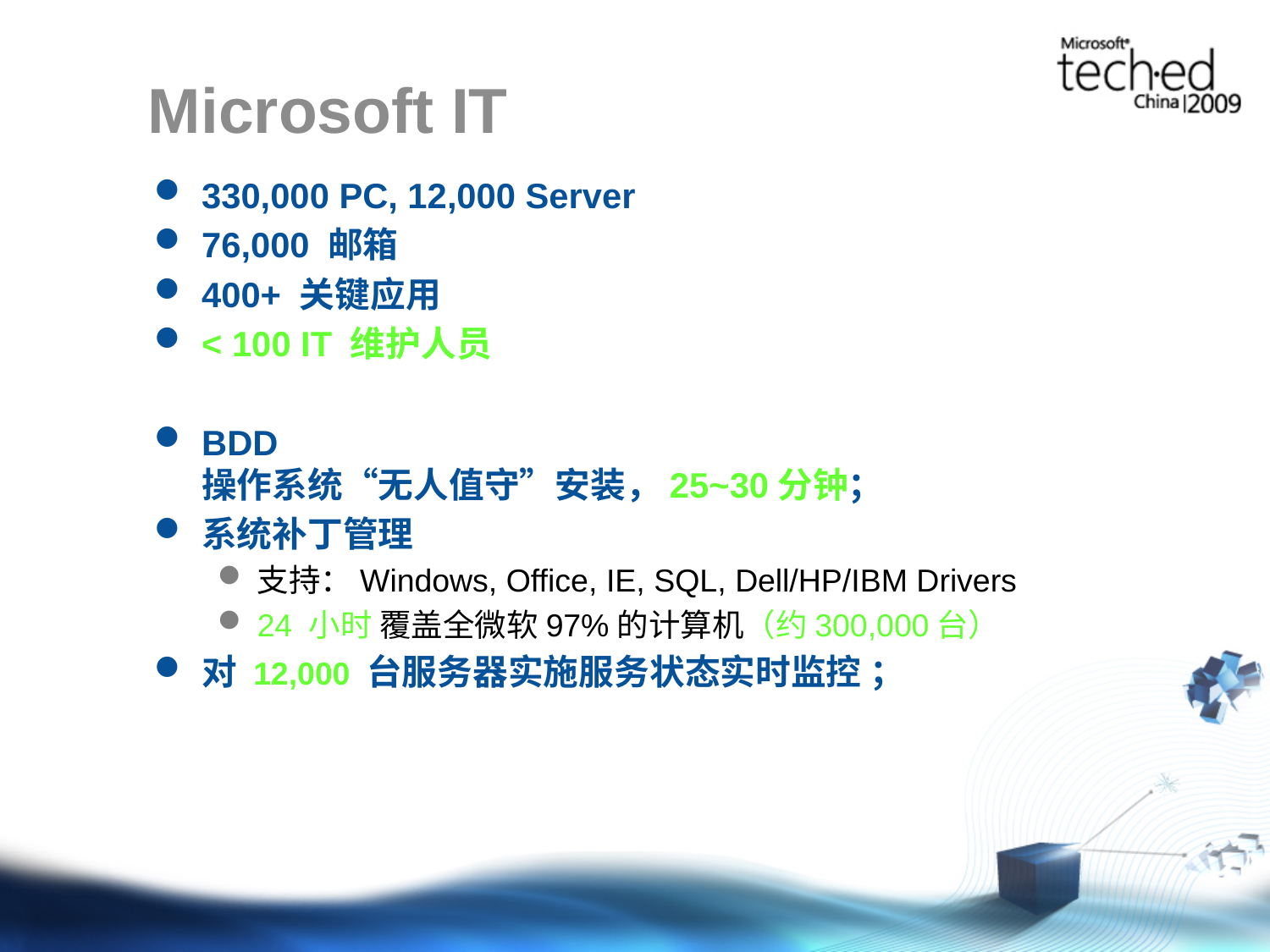

# Microsoft IT
330,000 PC, 12,000 Server
76,000 邮箱
400+ 关键应用
< 100 IT 维护人员

BDD
操作系统“无人值守”安装，25~30分钟；
系统补丁管理
支持：Windows, Office, IE, SQL, Dell/HP/IBM Drivers
24 小时 覆盖全微软97%的计算机（约300,000台）
对 12,000 台服务器实施服务状态实时监控 ；